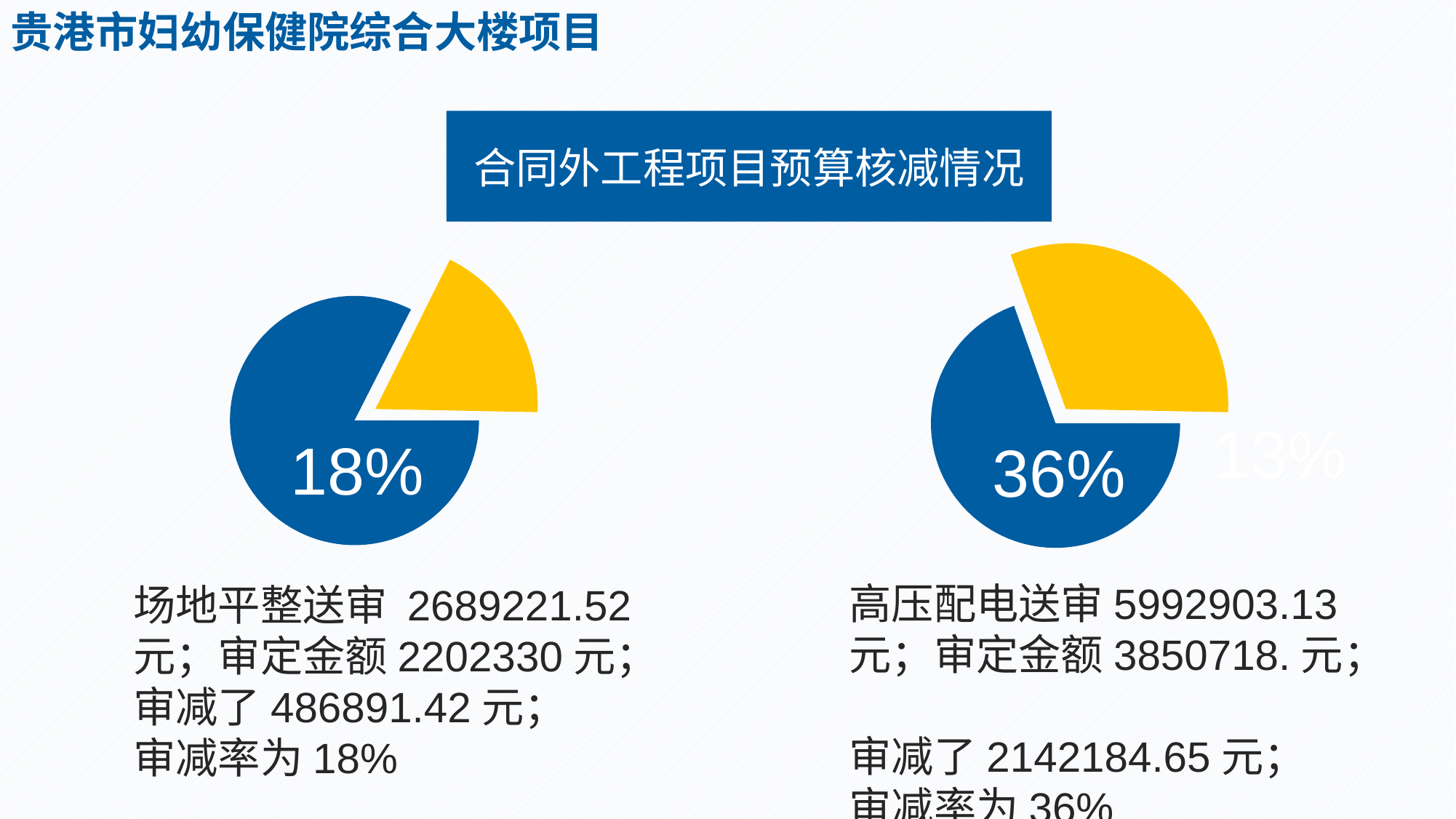

贵港市妇幼保健院综合大楼项目
合同外工程项目预算核减情况

13%
18%
36%
高压配电送审5992903.13元；审定金额3850718.元；
审减了2142184.65元；
审减率为36%
场地平整送审 2689221.52元；审定金额2202330元；
审减了486891.42元；
审减率为18%